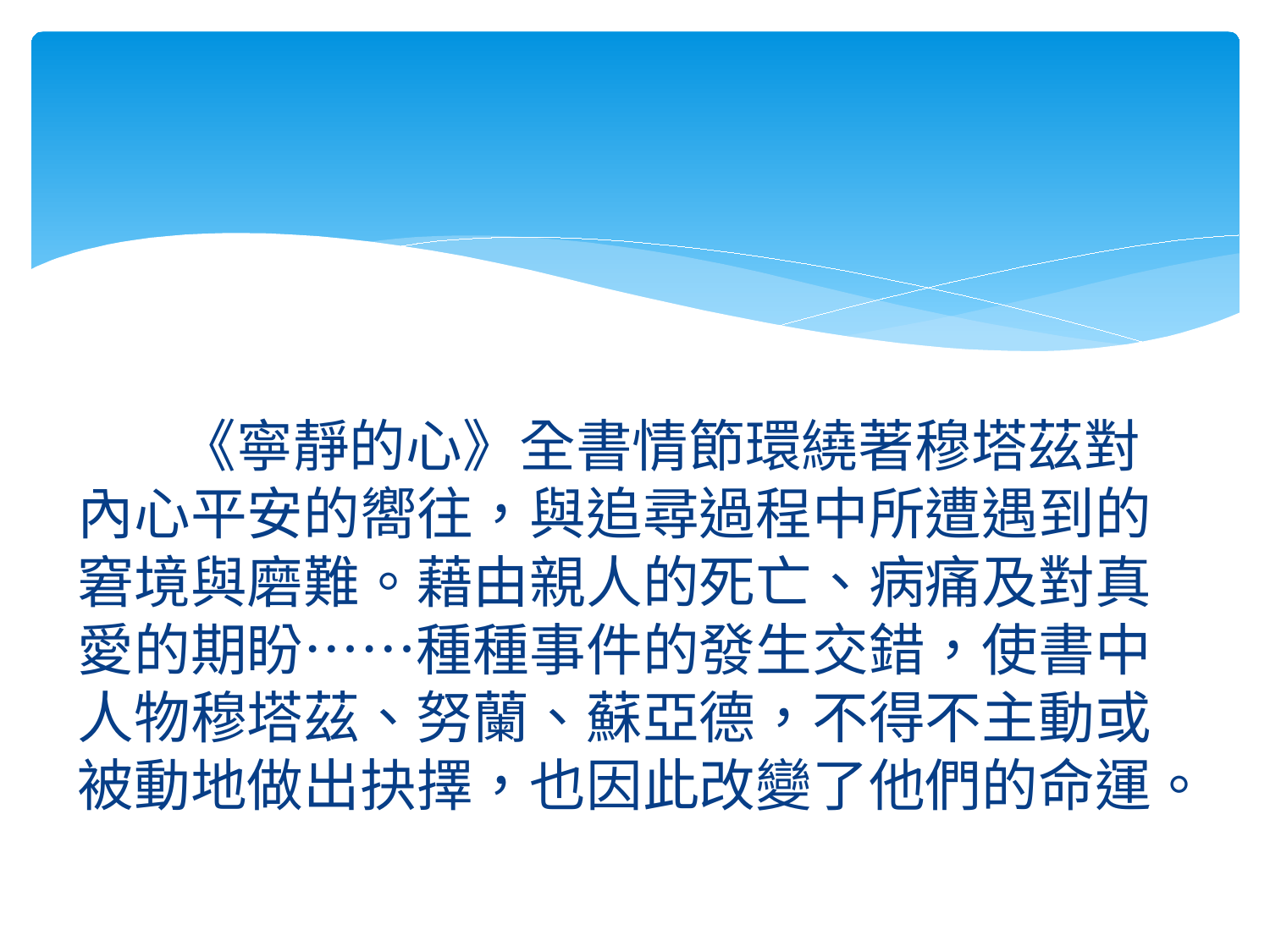

#

       《寧靜的心》全書情節環繞著穆塔茲對內心平安的嚮往，與追尋過程中所遭遇到的窘境與磨難。藉由親人的死亡、病痛及對真愛的期盼……種種事件的發生交錯，使書中人物穆塔茲、努蘭、蘇亞德，不得不主動或被動地做出抉擇，也因此改變了他們的命運。